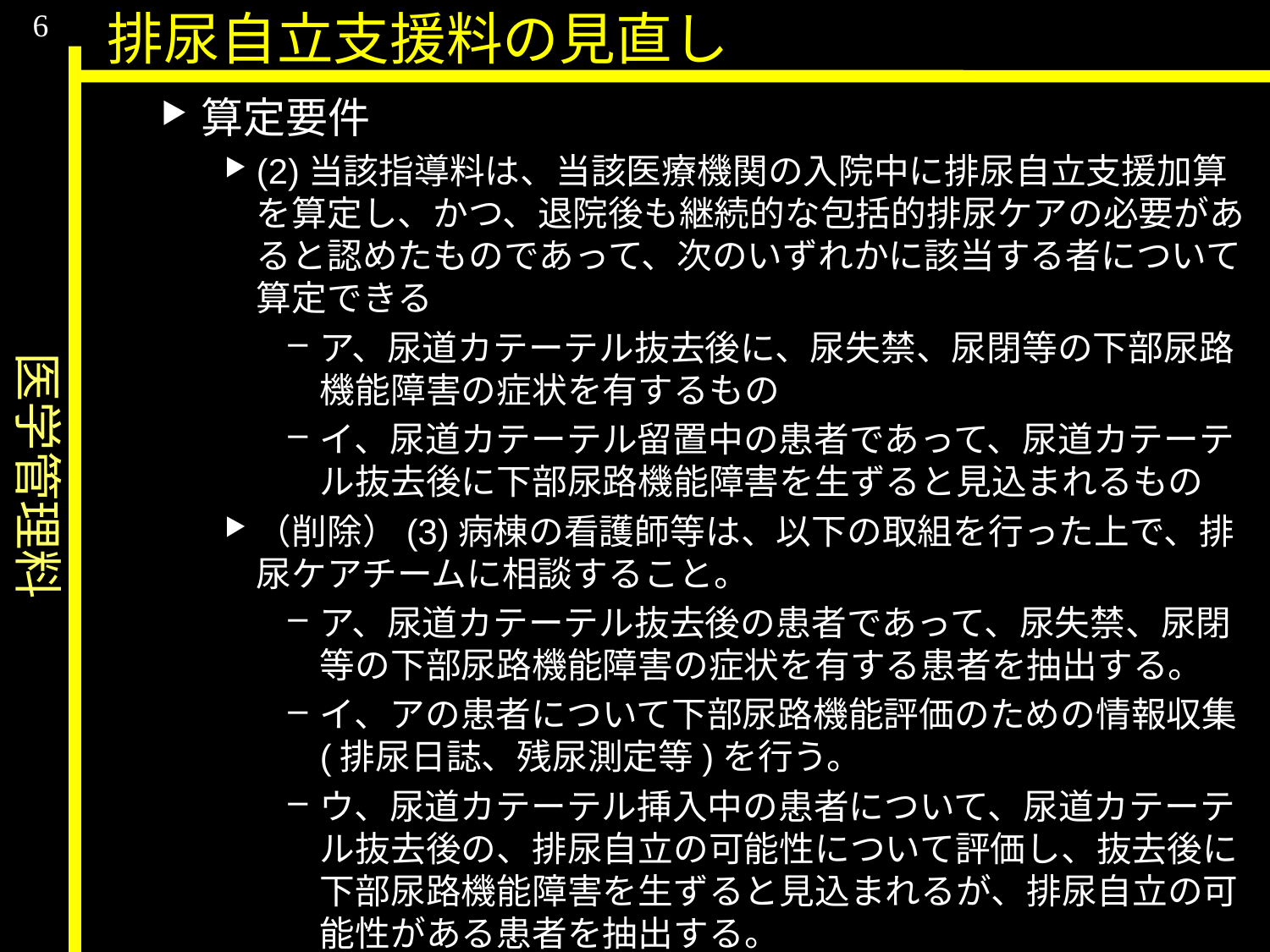

医学管理料
6
排尿自立支援料の見直し

算定要件
(2)当該指導料は、当該医療機関の入院中に排尿自立支援加算を算定し、かつ、退院後も継続的な包括的排尿ケアの必要があると認めたものであって、次のいずれかに該当する者について算定できる
ア、尿道カテーテル抜去後に、尿失禁、尿閉等の下部尿路機能障害の症状を有するもの
イ、尿道カテーテル留置中の患者であって、尿道カテーテル抜去後に下部尿路機能障害を生ずると見込まれるもの
（削除）(3)病棟の看護師等は、以下の取組を行った上で、排尿ケアチームに相談すること。
ア、尿道カテーテル抜去後の患者であって、尿失禁、尿閉等の下部尿路機能障害の症状を有する患者を抽出する。
イ、アの患者について下部尿路機能評価のための情報収集(排尿日誌、残尿測定等)を行う。
ウ、尿道カテーテル挿入中の患者について、尿道カテーテル抜去後の、排尿自立の可能性について評価し、抜去後に下部尿路機能障害を生ずると見込まれるが、排尿自立の可能性がある患者を抽出する。